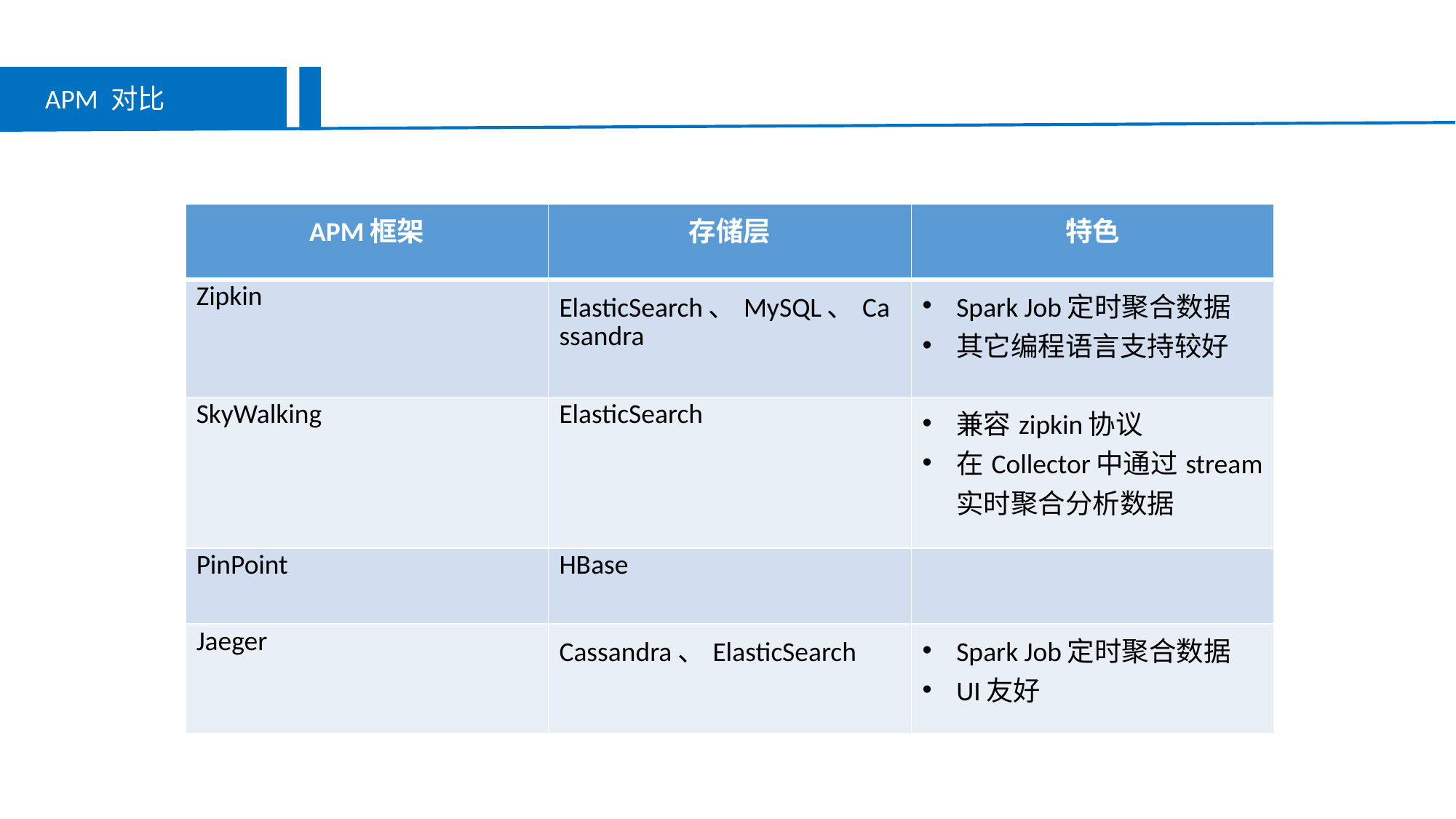

APM 对比
| APM框架 | 存储层 | 特色 |
| --- | --- | --- |
| Zipkin | ElasticSearch、MySQL、Cassandra | Spark Job定时聚合数据 其它编程语言支持较好 |
| SkyWalking | ElasticSearch | 兼容zipkin协议 在Collector中通过stream实时聚合分析数据 |
| PinPoint | HBase |  |
| Jaeger | Cassandra、ElasticSearch | Spark Job定时聚合数据 UI友好 |